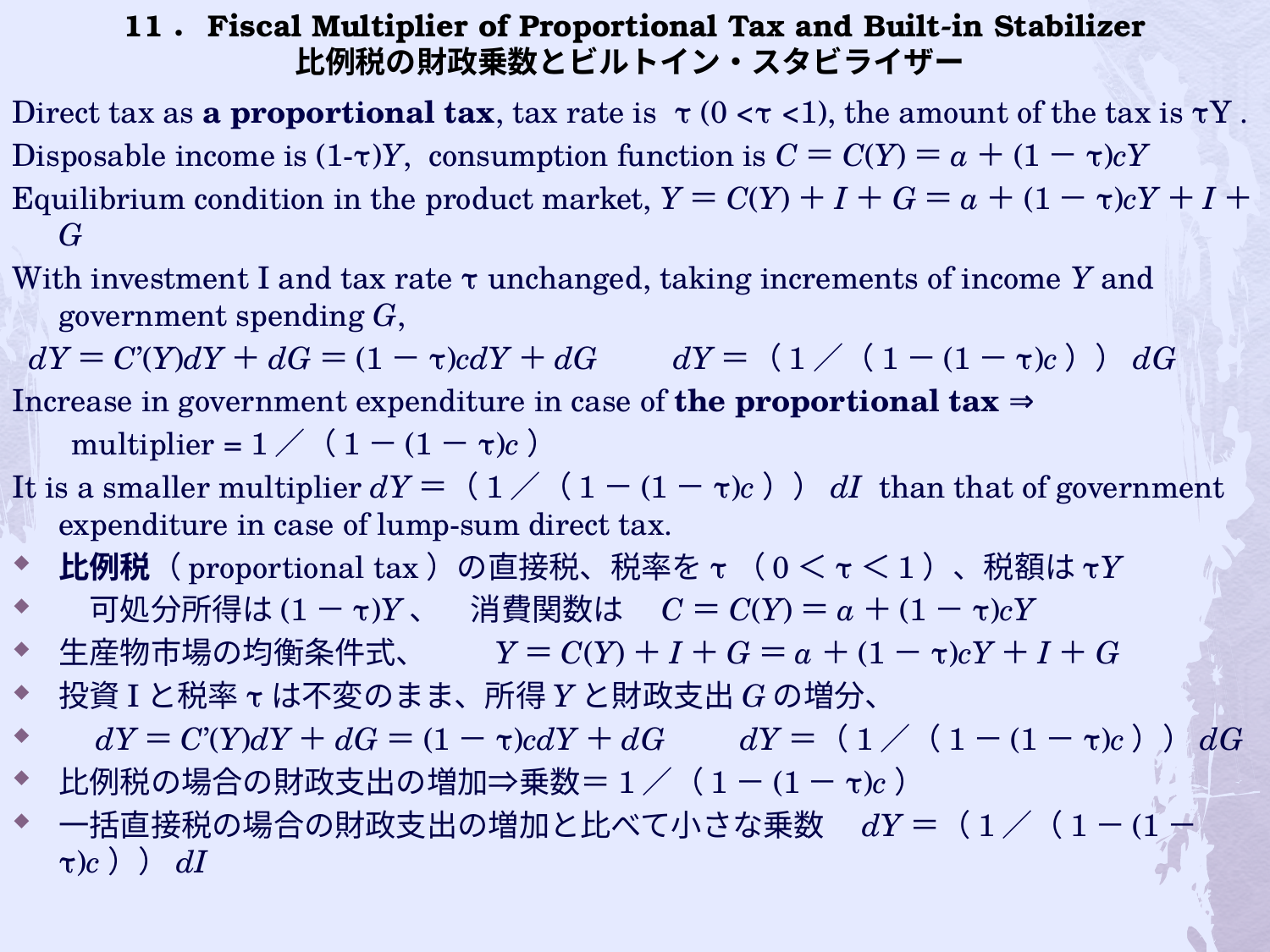

# 11．Fiscal Multiplier of Proportional Tax and Built-in Stabilizer 比例税の財政乗数とビルトイン・スタビライザー
Direct tax as a proportional tax, tax rate is  τ (0 <τ <1), the amount of the tax is τY .
Disposable income is (1-τ)Y,  consumption function is C＝C(Y)＝a＋(1－τ)cY
Equilibrium condition in the product market, Y＝C(Y)＋I＋G＝a＋(1－τ)cY＋I＋G
With investment I and tax rate τ unchanged, taking increments of income Y and government spending G,
  dY＝C’(Y)dY＋dG＝(1－τ)cdY＋dG　　dY＝（1／（1－(1－τ)c））dG
Increase in government expenditure in case of the proportional tax ⇒
       multiplier = 1／（1－(1－τ)c）
It is a smaller multiplier dY＝（1／（1－(1－τ)c））dI  than that of government expenditure in case of lump-sum direct tax.
比例税（proportional tax）の直接税、税率をτ（0＜τ＜1）、税額はτY
　可処分所得は(1－τ)Y、　消費関数は　C＝C(Y)＝a＋(1－τ)cY
生産物市場の均衡条件式、　　Y＝C(Y)＋I＋G＝a＋(1－τ)cY＋I＋G
投資Iと税率τは不変のまま、所得Yと財政支出Gの増分、
　dY＝C’(Y)dY＋dG＝(1－τ)cdY＋dG　　dY＝（1／（1－(1－τ)c））dG
比例税の場合の財政支出の増加⇒乗数＝1／（1－(1－τ)c）
一括直接税の場合の財政支出の増加と比べて小さな乗数　dY＝（1／（1－(1－τ)c））dI